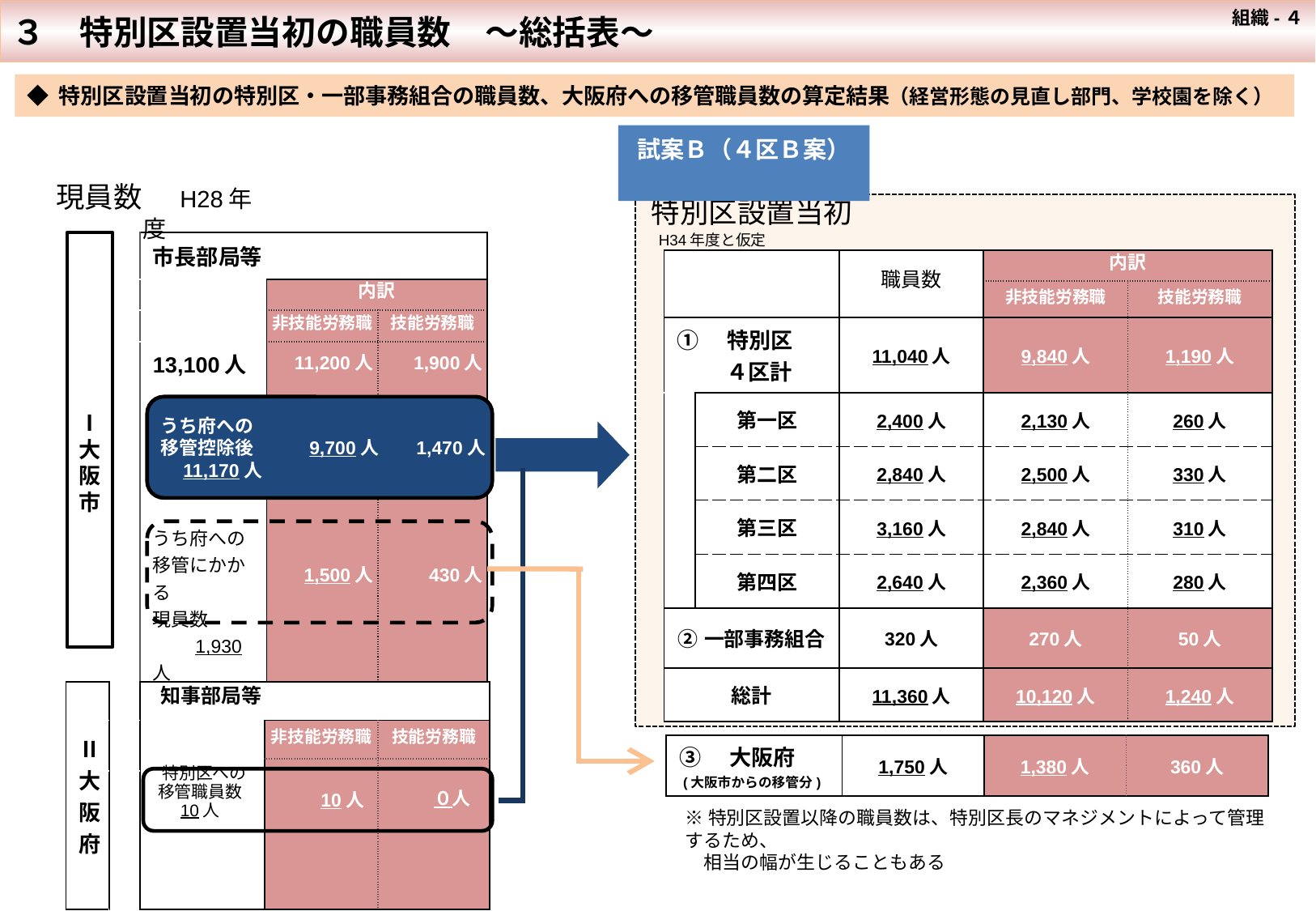

組織-４
３　特別区設置当初の職員数　～総括表～
◆ 特別区設置当初の特別区・一部事務組合の職員数、大阪府への移管職員数の算定結果（経営形態の見直し部門、学校園を除く）
試案Ｂ（４区Ｂ案）
現員数　H28年度
　　Ⅰ
大阪市

うち府への
移管控除後
　11,170人

　　9,700人
　　1,470人

特別区設置当初

H34年度と仮定
| 市長部局等 |  |  |
| --- | --- | --- |
|  | 内訳 |  |
|  | 非技能労務職 | 技能労務職 |
| 13,100人 うち府への 移管にかかる 現員数 　　1,930人 | 11,200人 1,500人 | 1,900人 430人 |
|  |  | 職員数 | 内訳 |  |
| --- | --- | --- | --- | --- |
|  |  |  | 非技能労務職 | 技能労務職 |
| ①　特別区 　　 ４区計 |  | 11,040人 | 9,840人 | 1,190人 |
|  | 第一区 | 2,400人 | 2,130人 | 260人 |
|  | 第二区 | 2,840人 | 2,500人 | 330人 |
|  | 第三区 | 3,160人 | 2,840人 | 310人 |
|  | 第四区 | 2,640人 | 2,360人 | 280人 |
| ②一部事務組合 |  | 320人 | 270人 | 50人 |
| 総計 |  | 11,360人 | 10,120人 | 1,240人 |
| Ⅱ大阪府 |  | 知事部局等 |  |  |
| --- | --- | --- | --- | --- |
|  |  | 特別区への 移管職員数 10人 | 非技能労務職 | 技能労務職 |
|  |  |  | 10人 | ０人 |
|  |  |  |  |  |
| ③　大阪府 (大阪市からの移管分) | 1,750人 | 1,380人 | 360人 |
| --- | --- | --- | --- |
※特別区設置以降の職員数は、特別区長のマネジメントによって管理するため、
　相当の幅が生じることもある